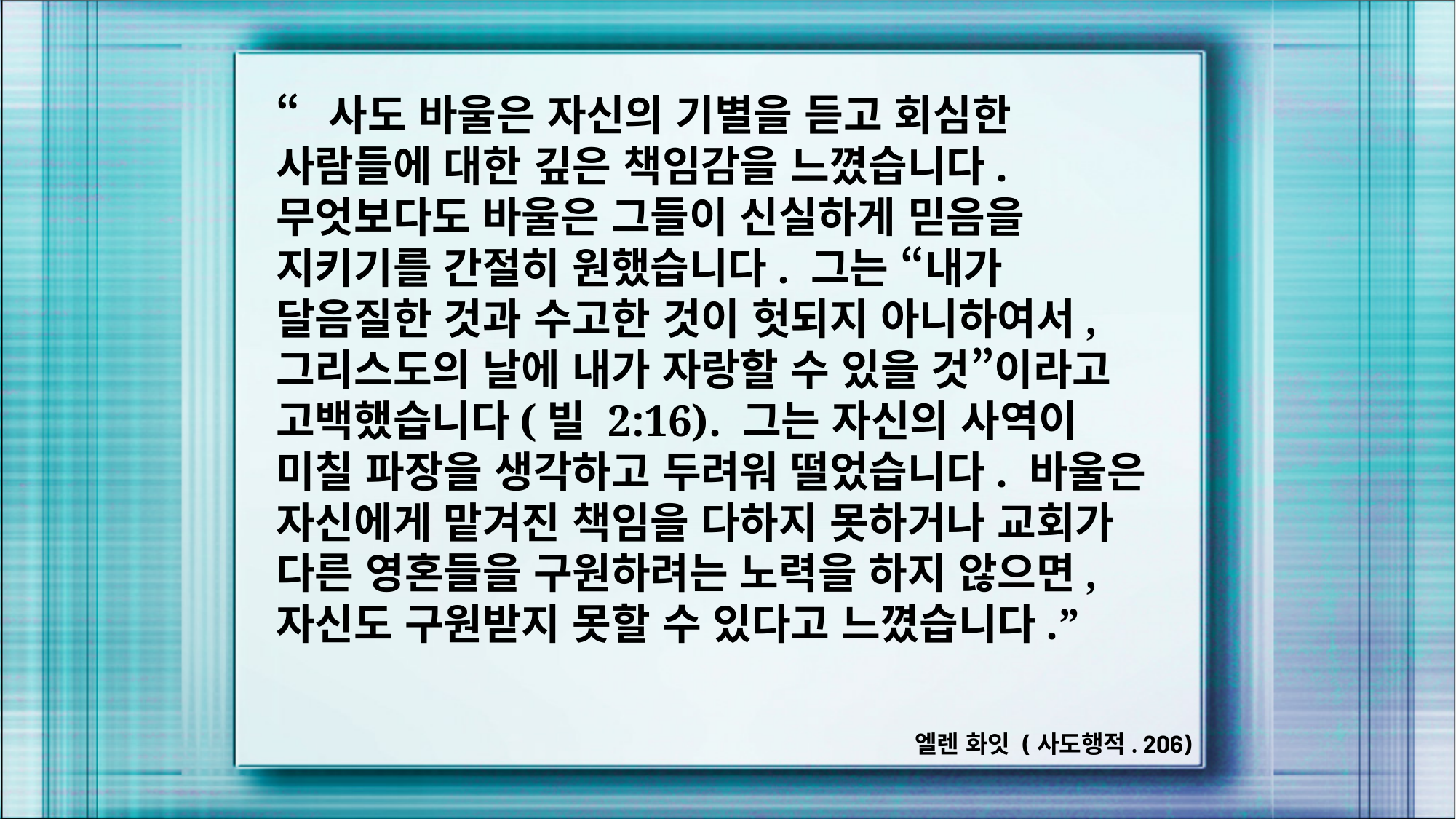

“사도 바울은 자신의 기별을 듣고 회심한 사람들에 대한 깊은 책임감을 느꼈습니다. 무엇보다도 바울은 그들이 신실하게 믿음을 지키기를 간절히 원했습니다. 그는 “내가 달음질한 것과 수고한 것이 헛되지 아니하여서, 그리스도의 날에 내가 자랑할 수 있을 것”이라고 고백했습니다(빌 2:16). 그는 자신의 사역이 미칠 파장을 생각하고 두려워 떨었습니다. 바울은 자신에게 맡겨진 책임을 다하지 못하거나 교회가 다른 영혼들을 구원하려는 노력을 하지 않으면, 자신도 구원받지 못할 수 있다고 느꼈습니다.”
엘렌 화잇 (사도행적. 206)